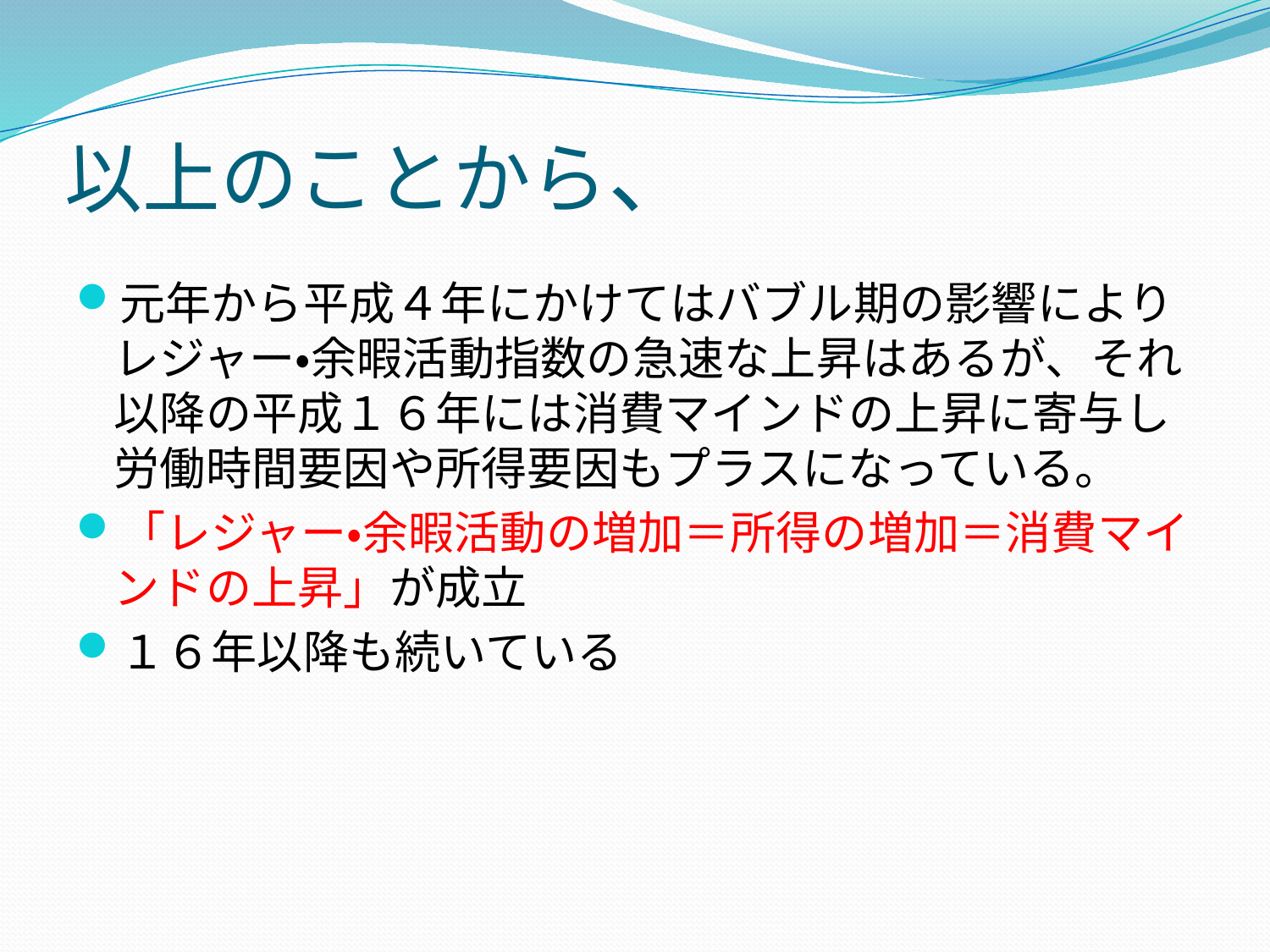

# 以上のことから、
元年から平成４年にかけてはバブル期の影響によりレジャー・余暇活動指数の急速な上昇はあるが、それ以降の平成１６年には消費マインドの上昇に寄与し労働時間要因や所得要因もプラスになっている。
「レジャー・余暇活動の増加＝所得の増加＝消費マインドの上昇」が成立
１６年以降も続いている